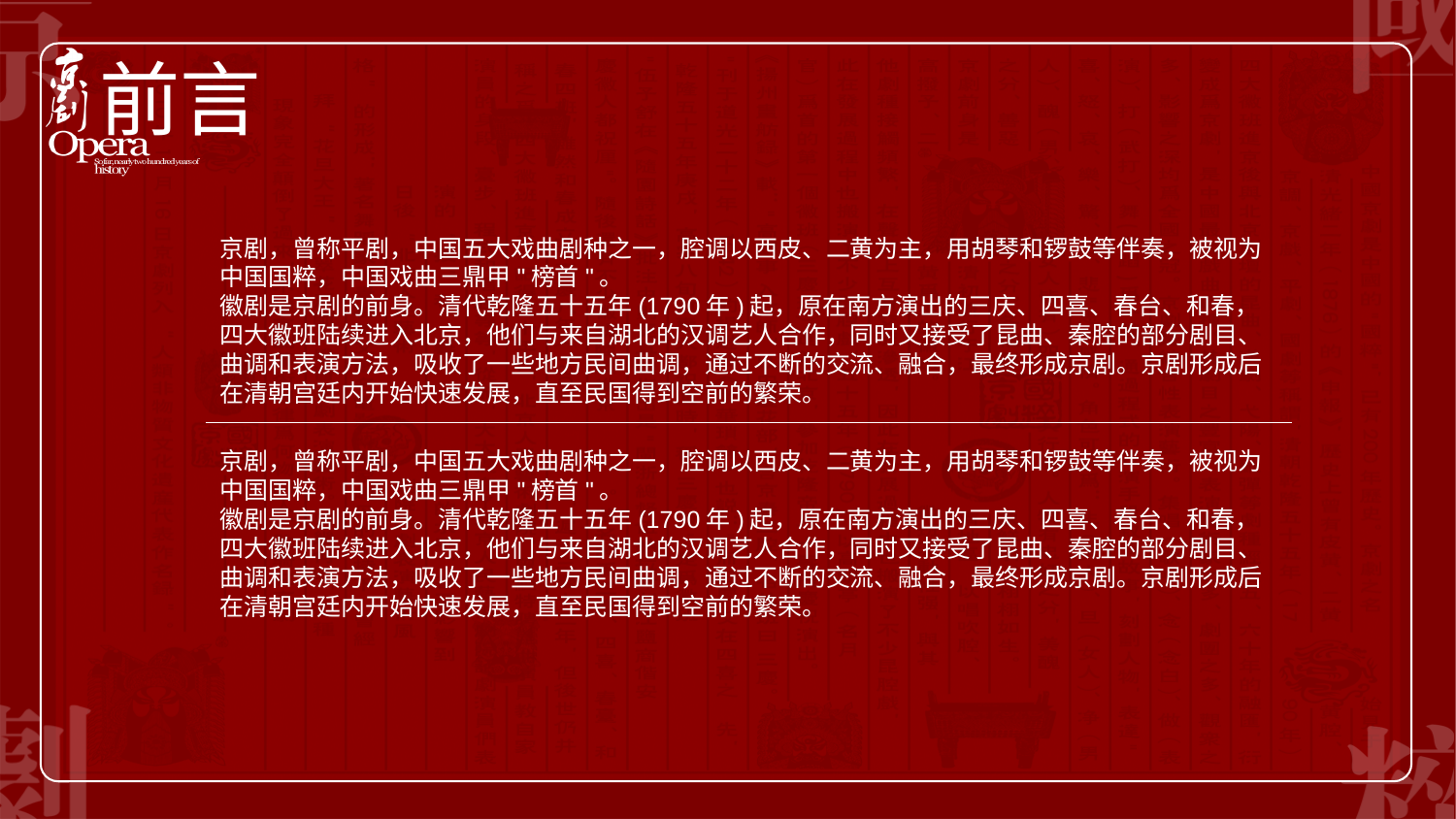

前言
京剧，曾称平剧，中国五大戏曲剧种之一，腔调以西皮、二黄为主，用胡琴和锣鼓等伴奏，被视为中国国粹，中国戏曲三鼎甲"榜首"。
徽剧是京剧的前身。清代乾隆五十五年(1790年)起，原在南方演出的三庆、四喜、春台、和春， 四大徽班陆续进入北京，他们与来自湖北的汉调艺人合作，同时又接受了昆曲、秦腔的部分剧目、曲调和表演方法，吸收了一些地方民间曲调，通过不断的交流、融合，最终形成京剧。京剧形成后在清朝宫廷内开始快速发展，直至民国得到空前的繁荣。
京剧，曾称平剧，中国五大戏曲剧种之一，腔调以西皮、二黄为主，用胡琴和锣鼓等伴奏，被视为中国国粹，中国戏曲三鼎甲"榜首"。
徽剧是京剧的前身。清代乾隆五十五年(1790年)起，原在南方演出的三庆、四喜、春台、和春， 四大徽班陆续进入北京，他们与来自湖北的汉调艺人合作，同时又接受了昆曲、秦腔的部分剧目、曲调和表演方法，吸收了一些地方民间曲调，通过不断的交流、融合，最终形成京剧。京剧形成后在清朝宫廷内开始快速发展，直至民国得到空前的繁荣。